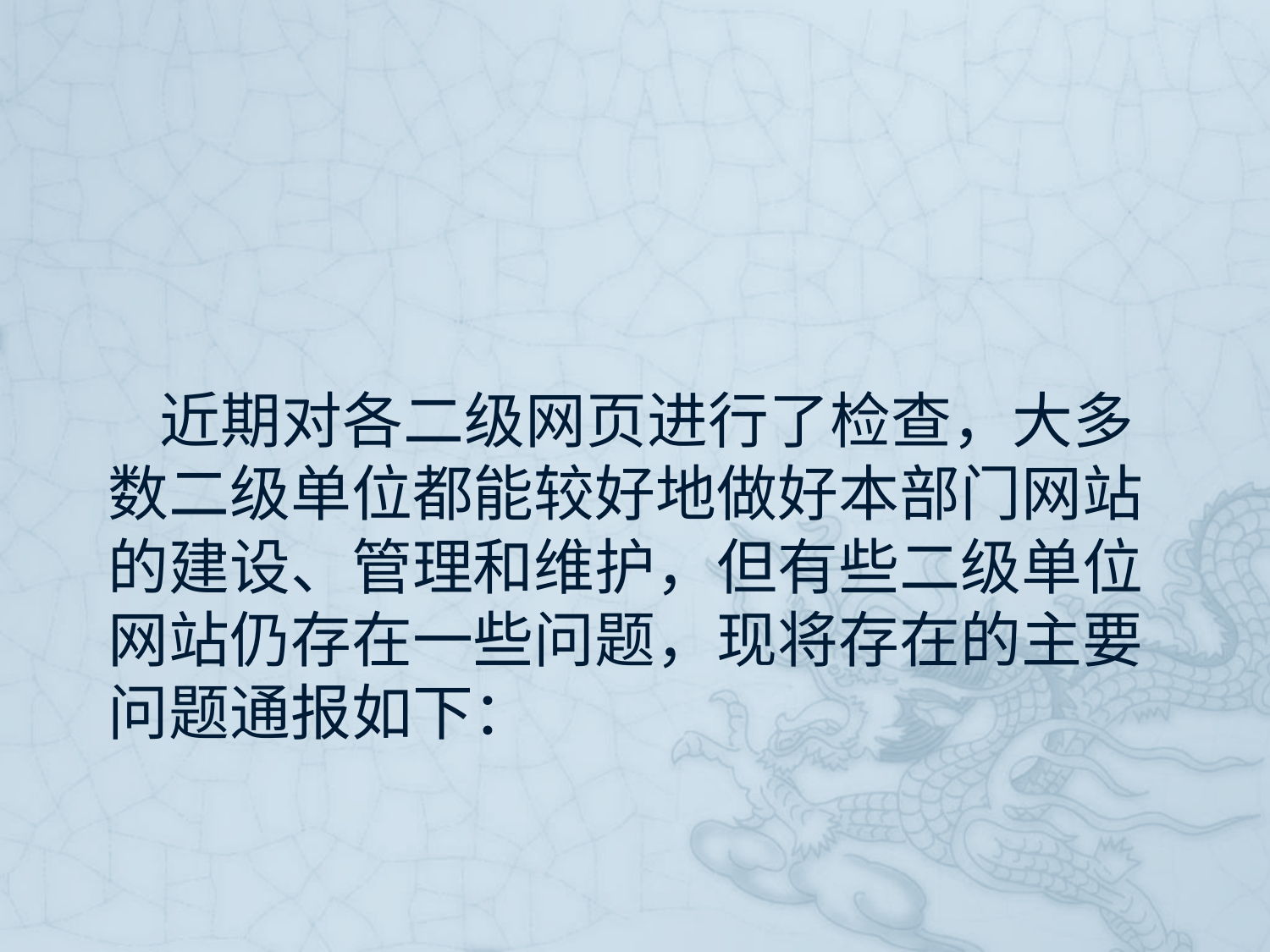

# 近期对各二级网页进行了检查，大多数二级单位都能较好地做好本部门网站的建设、管理和维护，但有些二级单位网站仍存在一些问题，现将存在的主要问题通报如下：